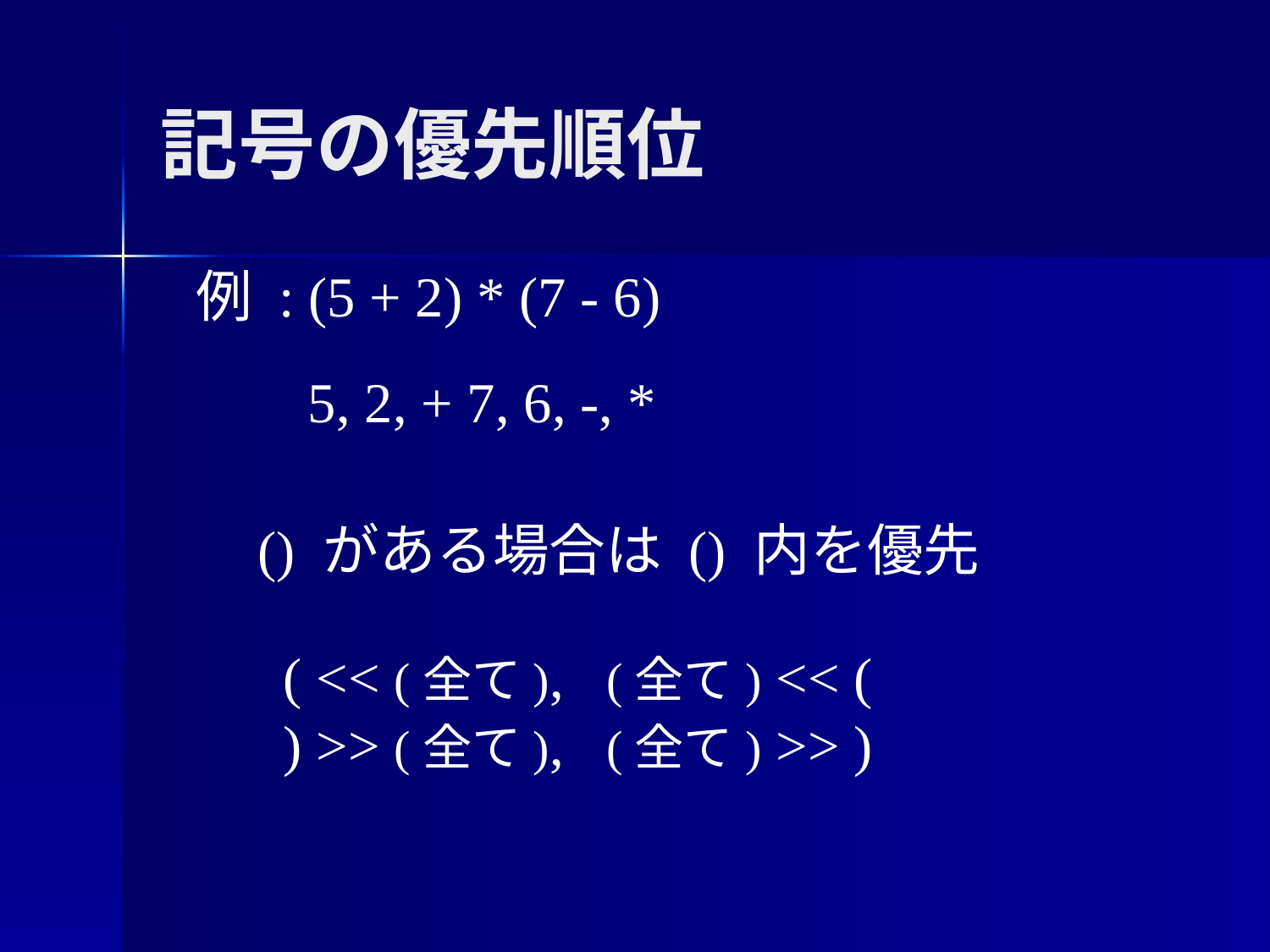

# 記号の優先順位
例 : (5 + 2) * (7 - 6)
5, 2, + 7, 6, -, *
() がある場合は () 内を優先
 ( << (全て),   (全て) << (
 ) >> (全て),   (全て) >> )